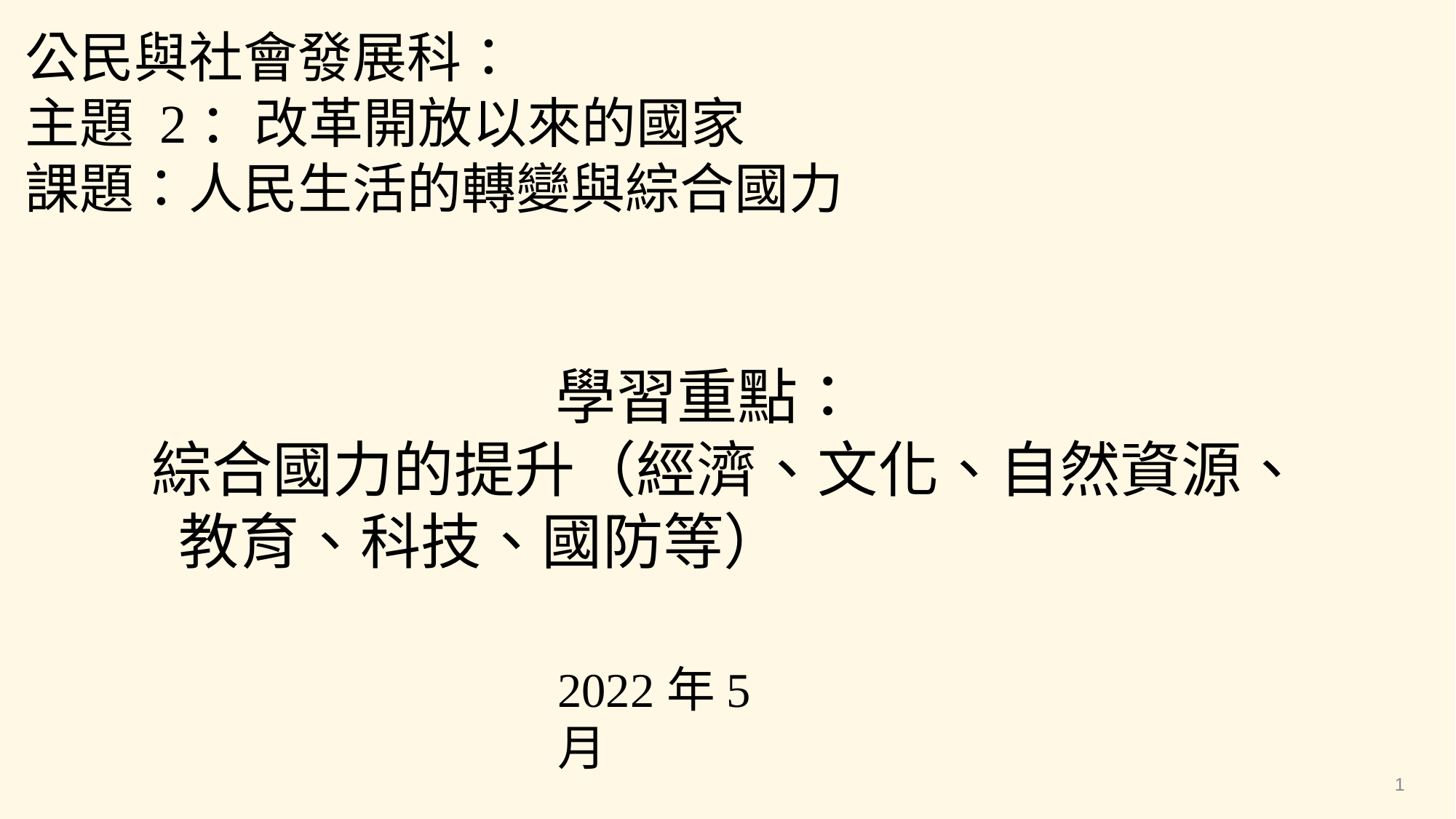

公民與社會發展科：
主題 2：改革開放以來的國家
課題：人民生活的轉變與綜合國力
學習重點：
綜合國力的提升（經濟、文化、自然資源、教育、科技、國防等）
2022年5月